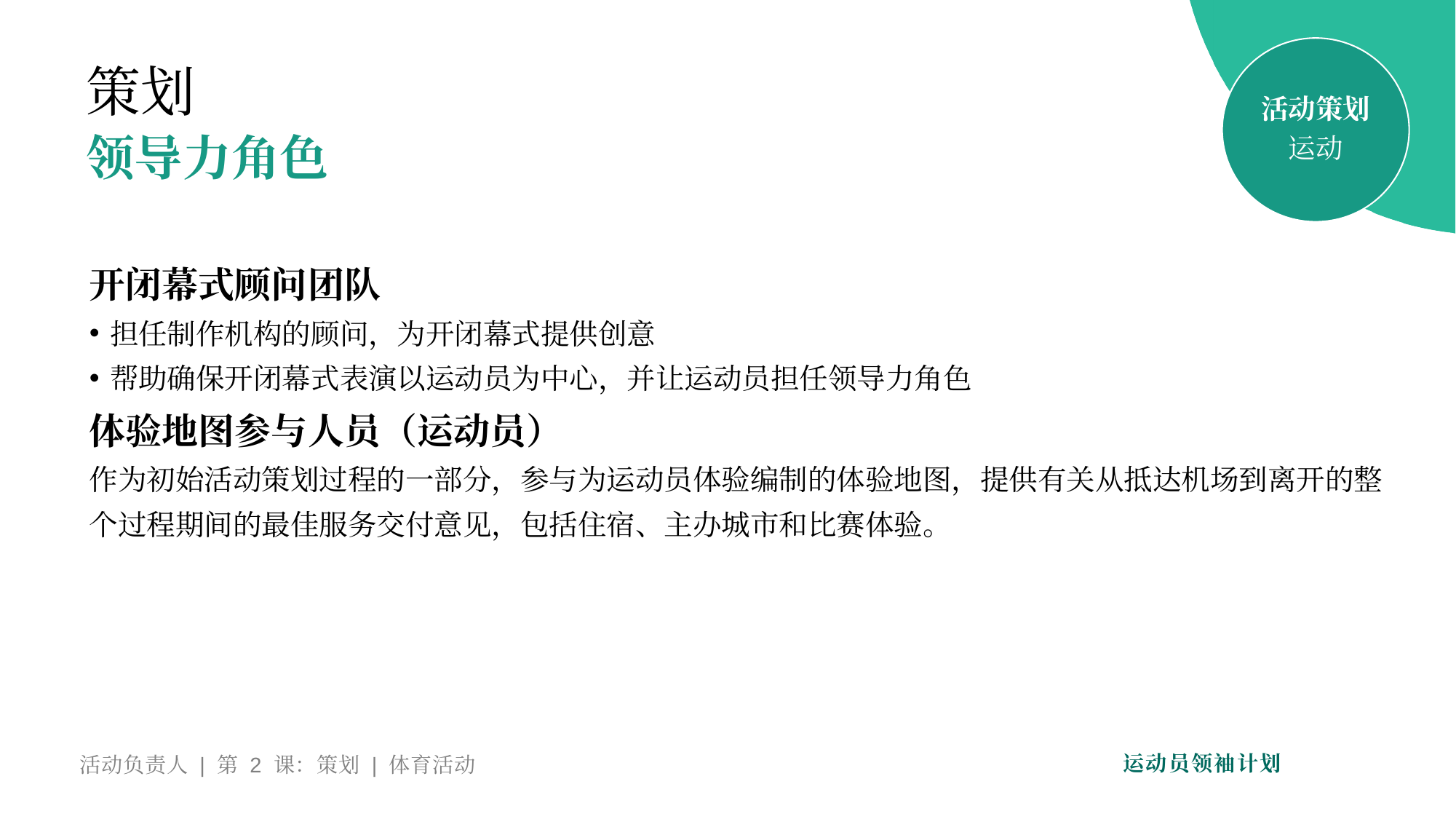

活动策划
运动
策划
领导力角色
开闭幕式顾问团队
担任制作机构的顾问，为开闭幕式提供创意
帮助确保开闭幕式表演以运动员为中心，并让运动员担任领导力角色
体验地图参与人员（运动员）
作为初始活动策划过程的一部分，参与为运动员体验编制的体验地图，提供有关从抵达机场到离开的整个过程期间的最佳服务交付意见，包括住宿、主办城市和比赛体验。

活动负责人 | 第 2 课：策划 | 体育活动